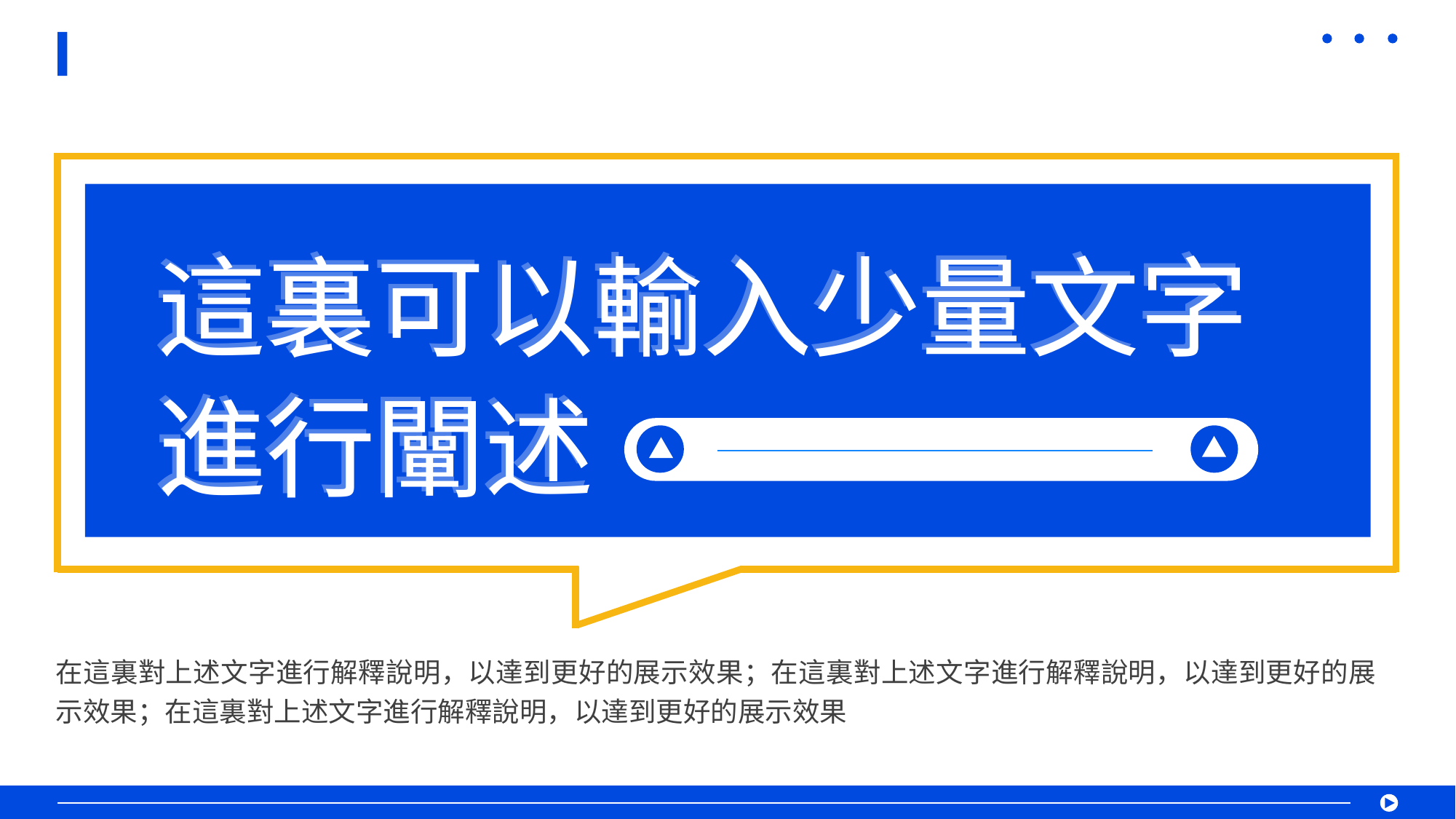

這裏可以輸入少量文字
進行闡述
這裏可以輸入少量文字
進行闡述

在這裏對上述文字進行解釋說明，以達到更好的展示效果；在這裏對上述文字進行解釋說明，以達到更好的展示效果；在這裏對上述文字進行解釋說明，以達到更好的展示效果